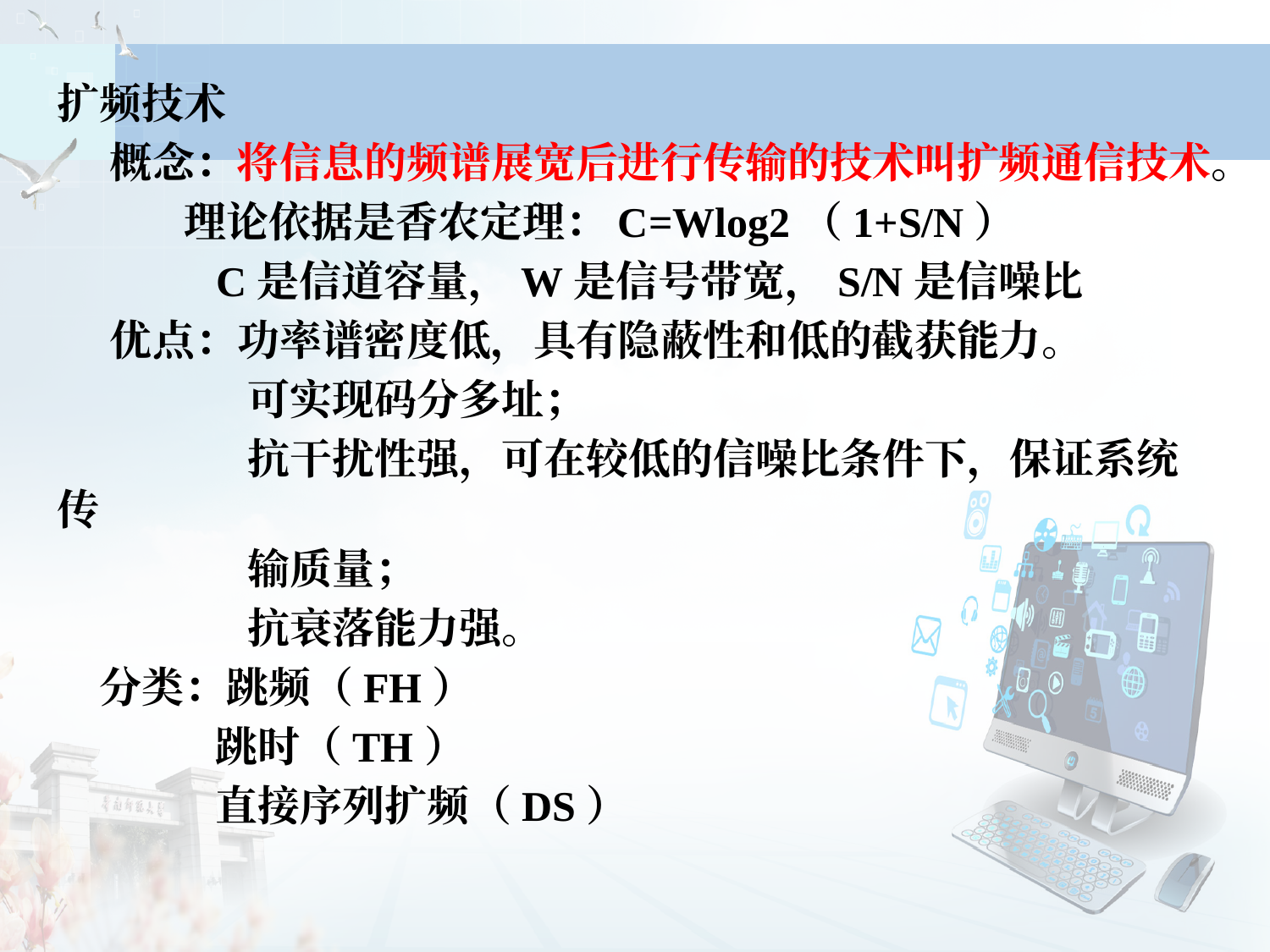

扩频技术
    概念：将信息的频谱展宽后进行传输的技术叫扩频通信技术。
	理论依据是香农定理：C=Wlog2（1+S/N）
	   C是信道容量，W是信号带宽，S/N是信噪比
    优点：功率谱密度低，具有隐蔽性和低的截获能力。
                 可实现码分多址；
                 抗干扰性强，可在较低的信噪比条件下，保证系统传
                 输质量；
                 抗衰落能力强。
   分类：跳频（FH）
              跳时（TH）
              直接序列扩频（DS）